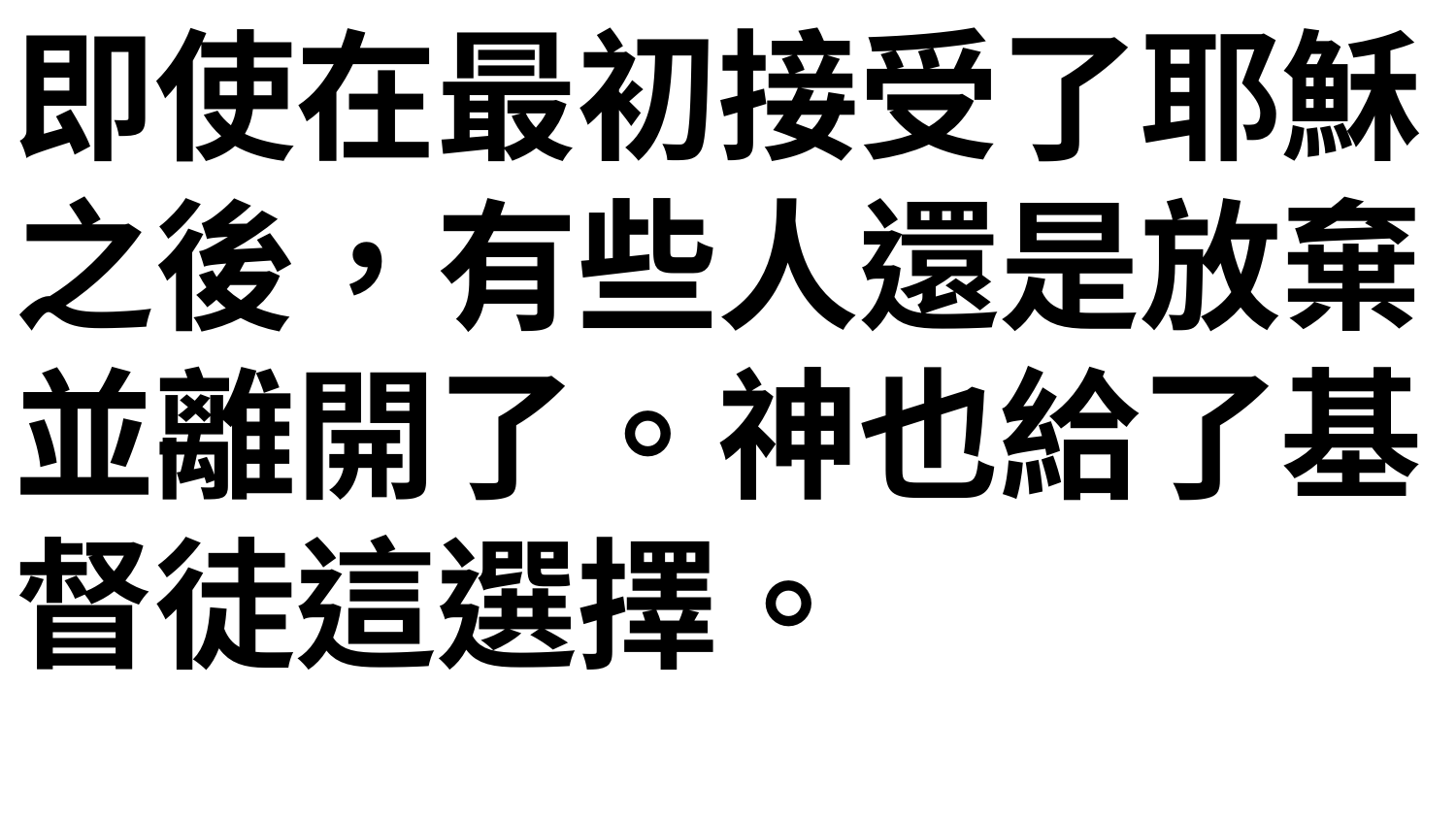

即使在最初接受了耶穌之後，有些人還是放棄並離開了。神也給了基督徒這選擇。